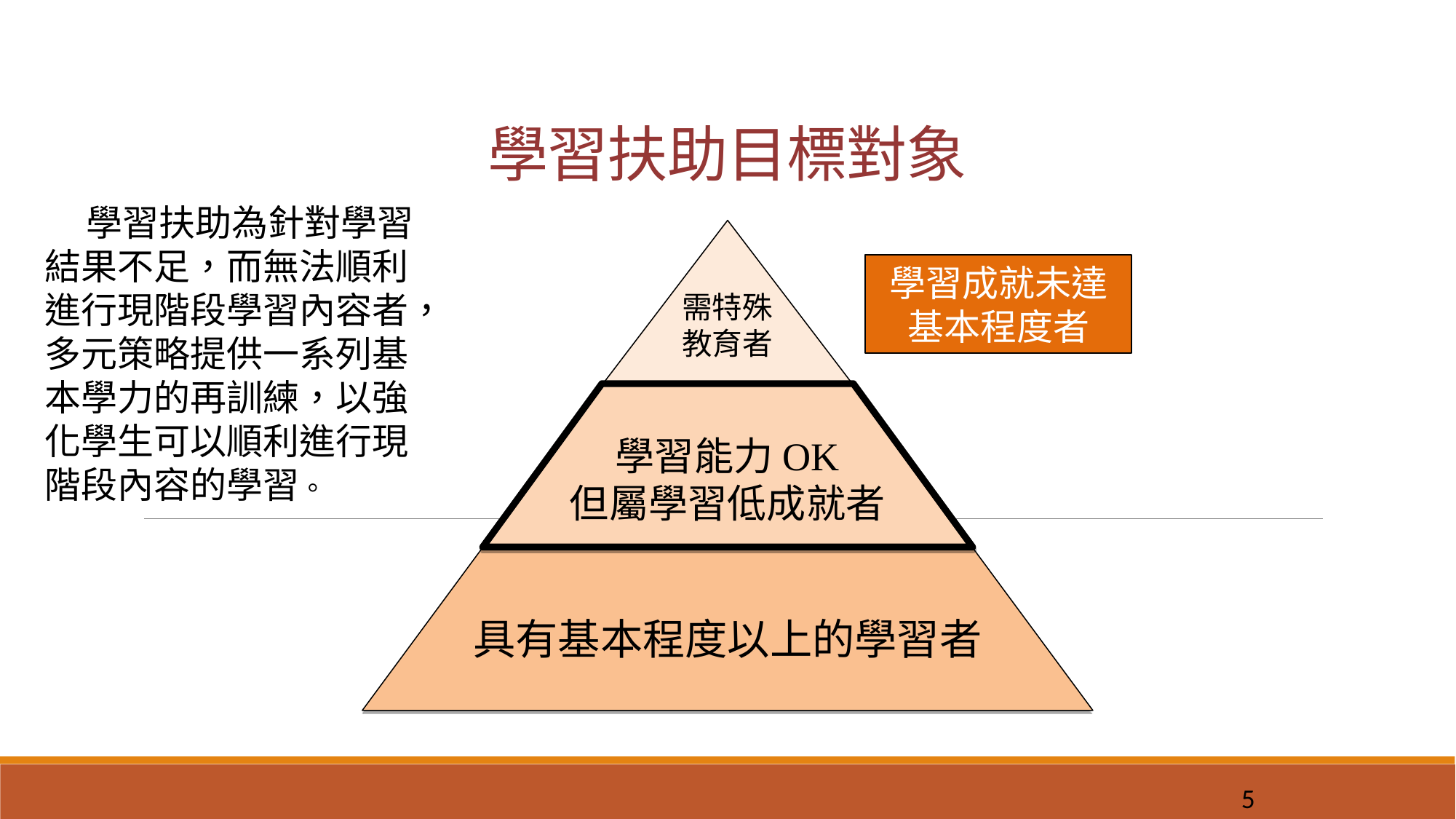

# 學習扶助目標對象
    學習扶助為針對學習結果不足，而無法順利進行現階段學習內容者，多元策略提供一系列基本學力的再訓練，以強化學生可以順利進行現階段內容的學習。
需特殊教育者

學習成就未達
基本程度者
學習能力OK
但屬學習低成就者
具有基本程度以上的學習者
5